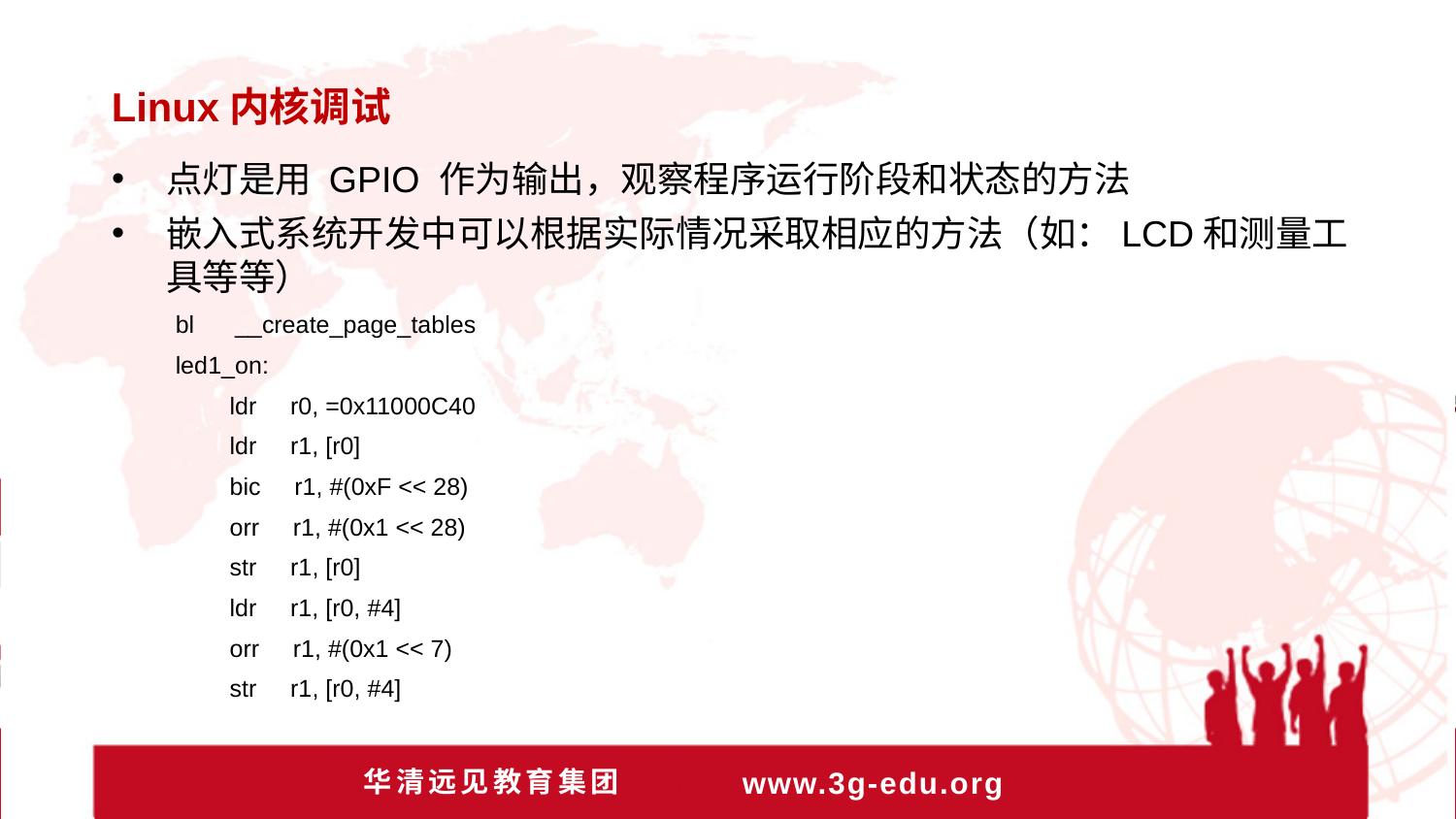

Linux内核调试
点灯是用 GPIO 作为输出，观察程序运行阶段和状态的方法
嵌入式系统开发中可以根据实际情况采取相应的方法（如：LCD和测量工具等等）
bl      __create_page_tables
led1_on:
        ldr     r0, =0x11000C40
        ldr     r1, [r0]
        bic     r1, #(0xF << 28)
        orr     r1, #(0x1 << 28)
        str     r1, [r0]
        ldr     r1, [r0, #4]
        orr     r1, #(0x1 << 7)
        str     r1, [r0, #4]